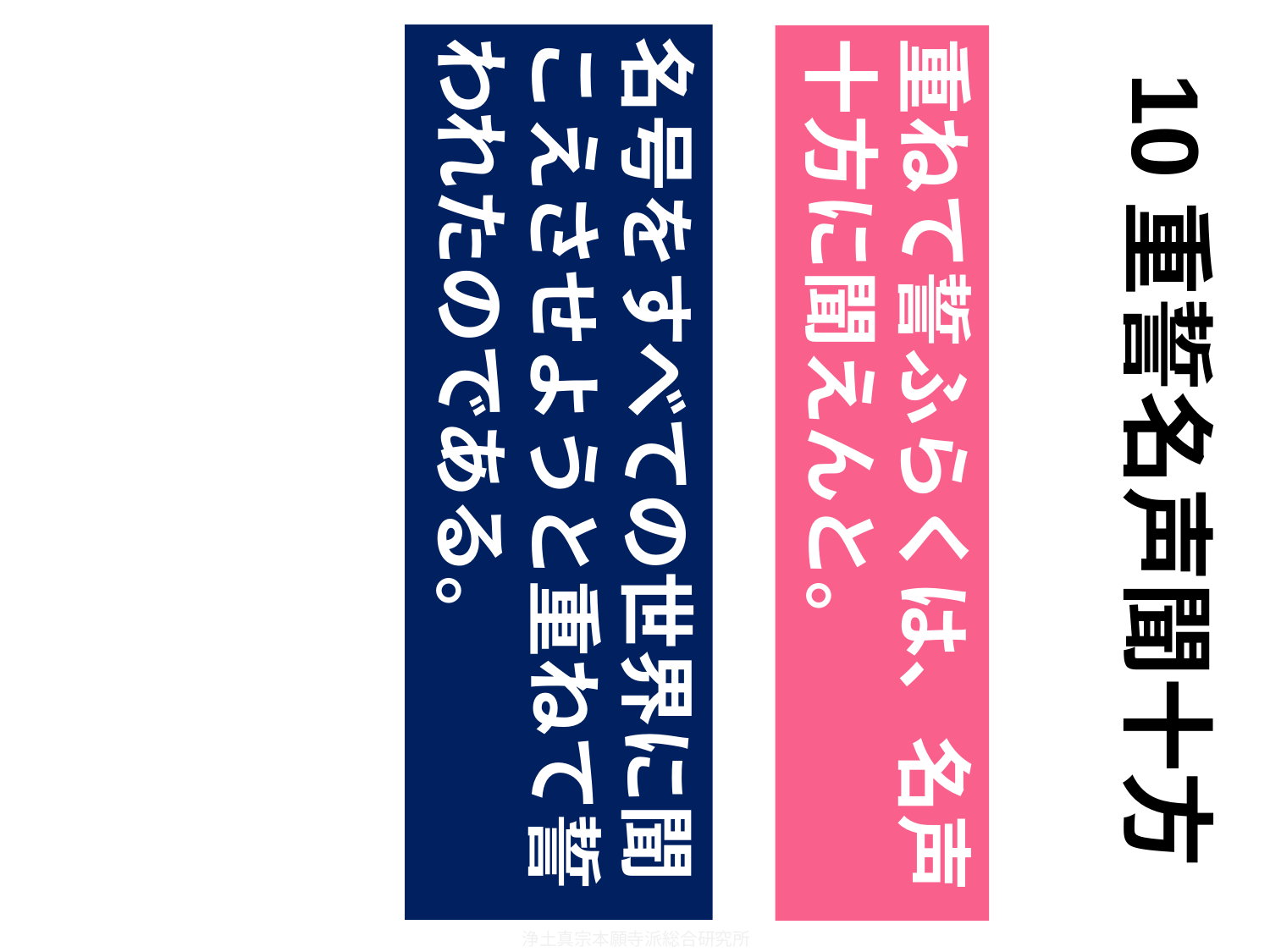

名号をすべての世界に聞こえさせようと重ねて誓われたのである。
重ねて誓ふらくは、名声十方に聞えんと。
10重誓名声聞十方